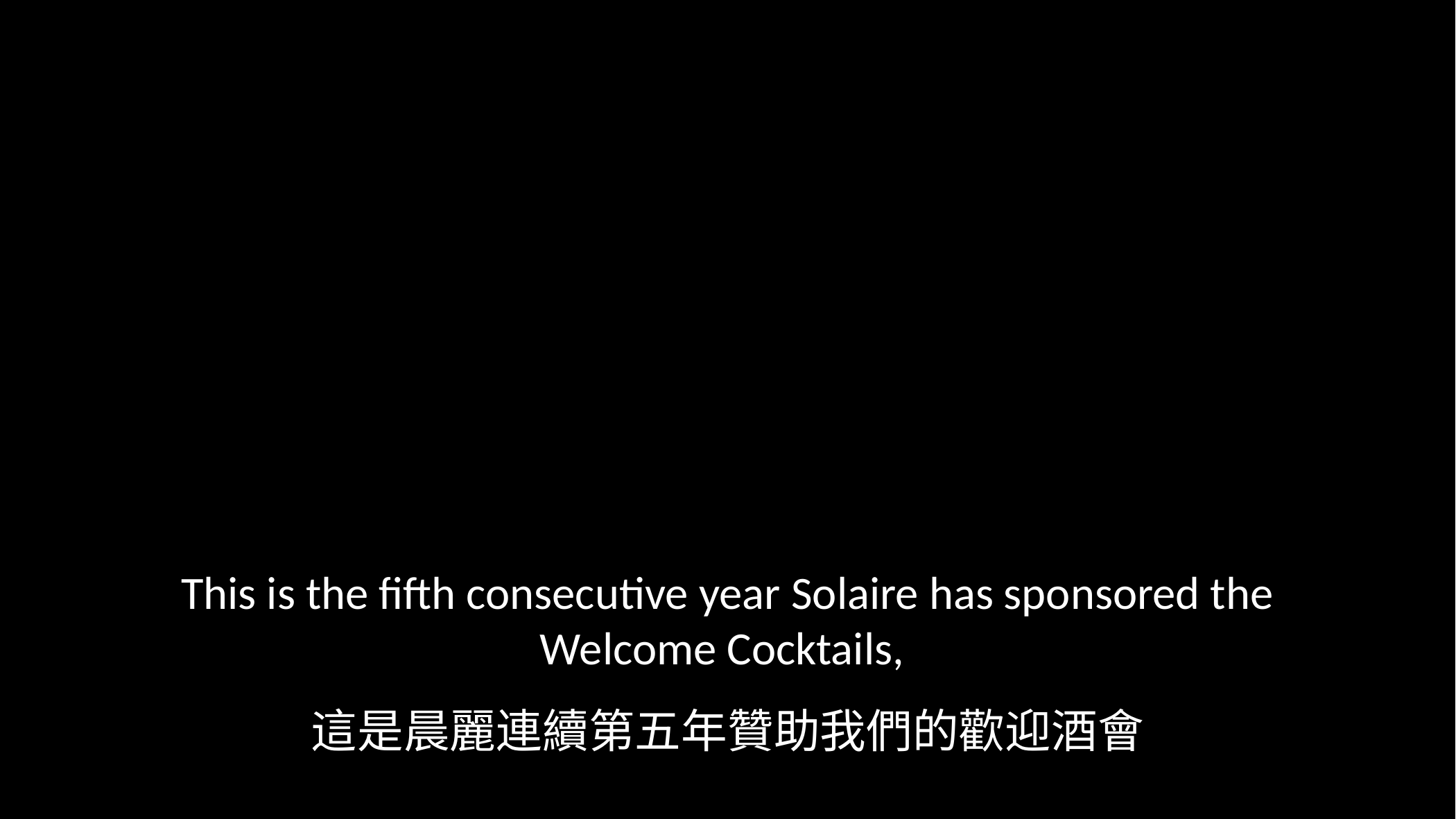

This is the fifth consecutive year Solaire has sponsored the Welcome Cocktails,

這是晨麗連續第五年贊助我們的歡迎酒會